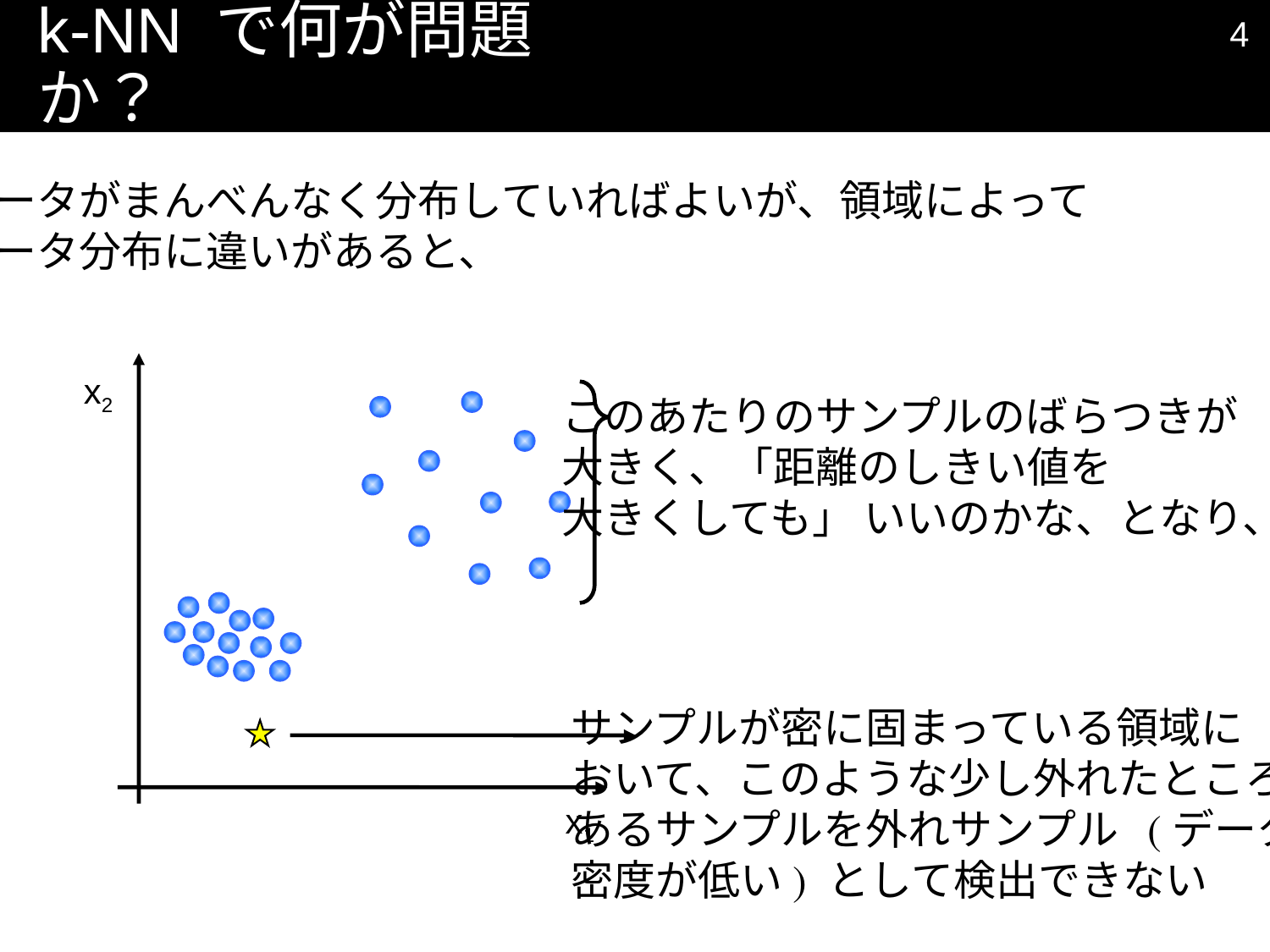

4
# k-NN で何が問題か？
データがまんべんなく分布していればよいが、領域によって
データ分布に違いがあると、
x2

このあたりのサンプルのばらつきが
大きく、「距離のしきい値を
大きくしても」 いいのかな、となり、

サンプルが密に固まっている領域に
おいて、このような少し外れたところに
あるサンプルを外れサンプル  (データ
密度が低い) として検出できない

x1